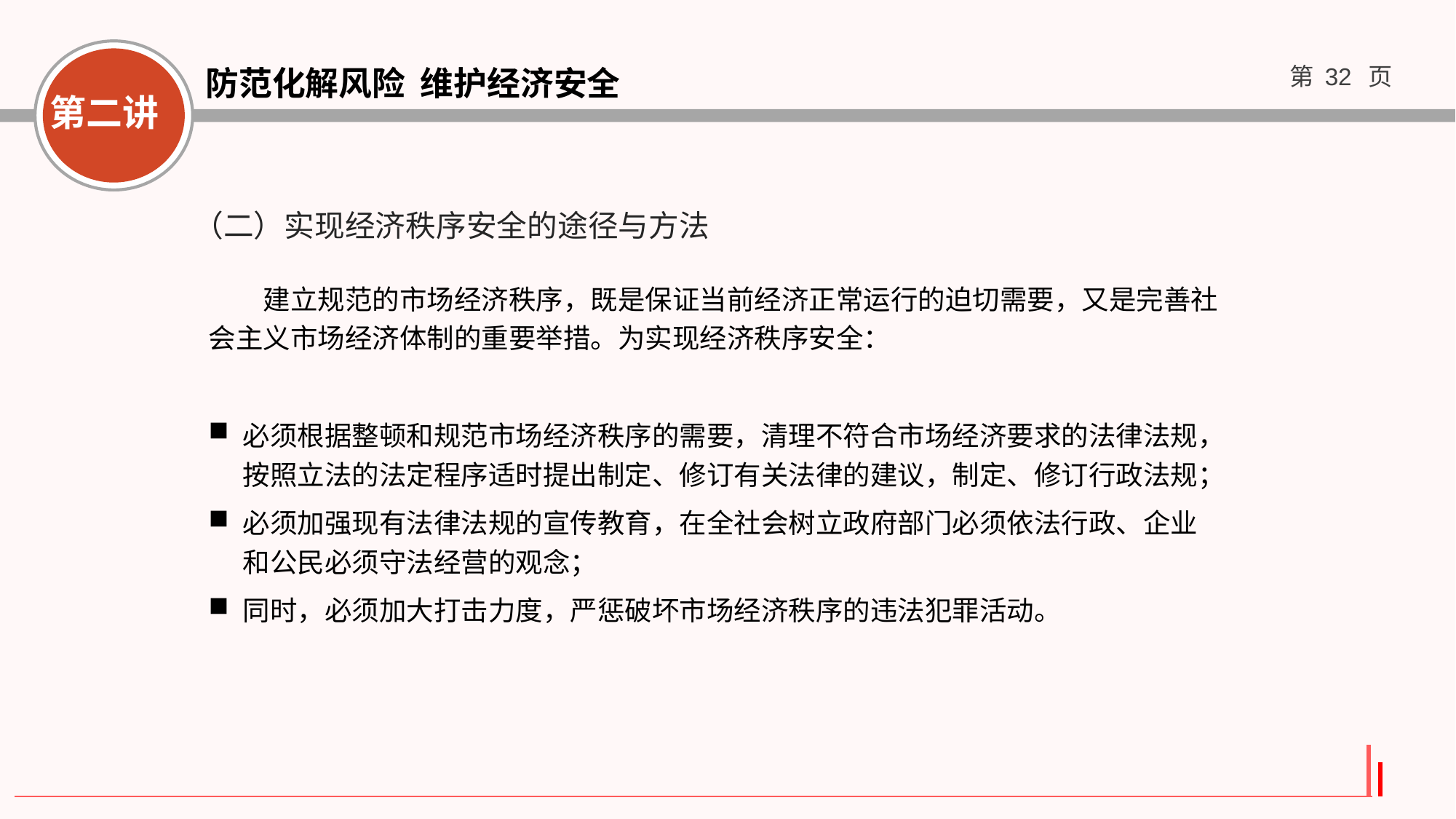

（二）实现经济秩序安全的途径与方法
建立规范的市场经济秩序，既是保证当前经济正常运行的迫切需要，又是完善社会主义市场经济体制的重要举措。为实现经济秩序安全：

必须根据整顿和规范市场经济秩序的需要，清理不符合市场经济要求的法律法规，按照立法的法定程序适时提出制定、修订有关法律的建议，制定、修订行政法规；
必须加强现有法律法规的宣传教育，在全社会树立政府部门必须依法行政、企业和公民必须守法经营的观念；
同时，必须加大打击力度，严惩破坏市场经济秩序的违法犯罪活动。